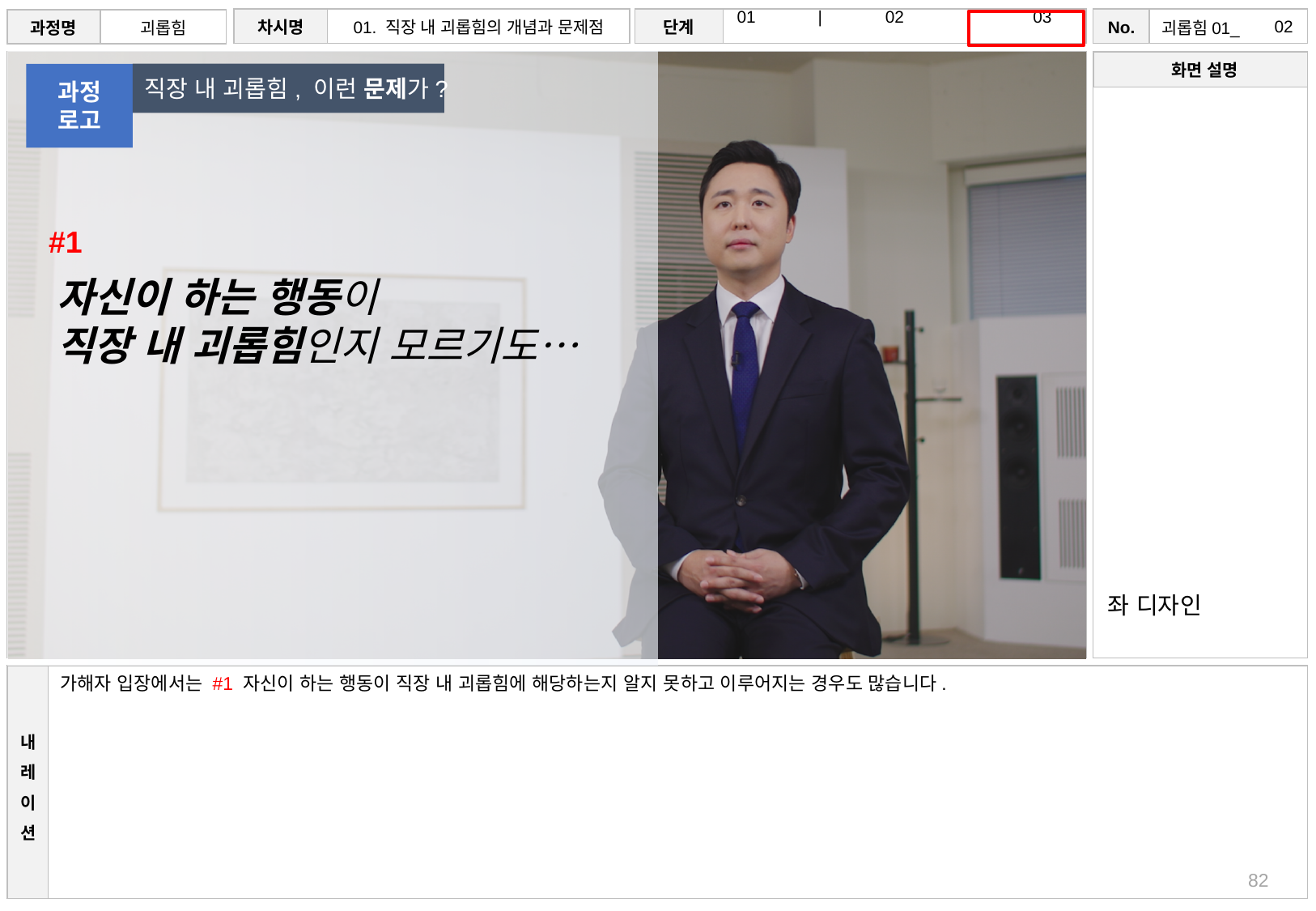

# 02
직장 내 괴롭힘, 이런 문제가?
과정
로고

#1
자신이 하는 행동이
직장 내 괴롭힘인지 모르기도…
좌 디자인
가해자 입장에서는 #1 자신이 하는 행동이 직장 내 괴롭힘에 해당하는지 알지 못하고 이루어지는 경우도 많습니다.
82